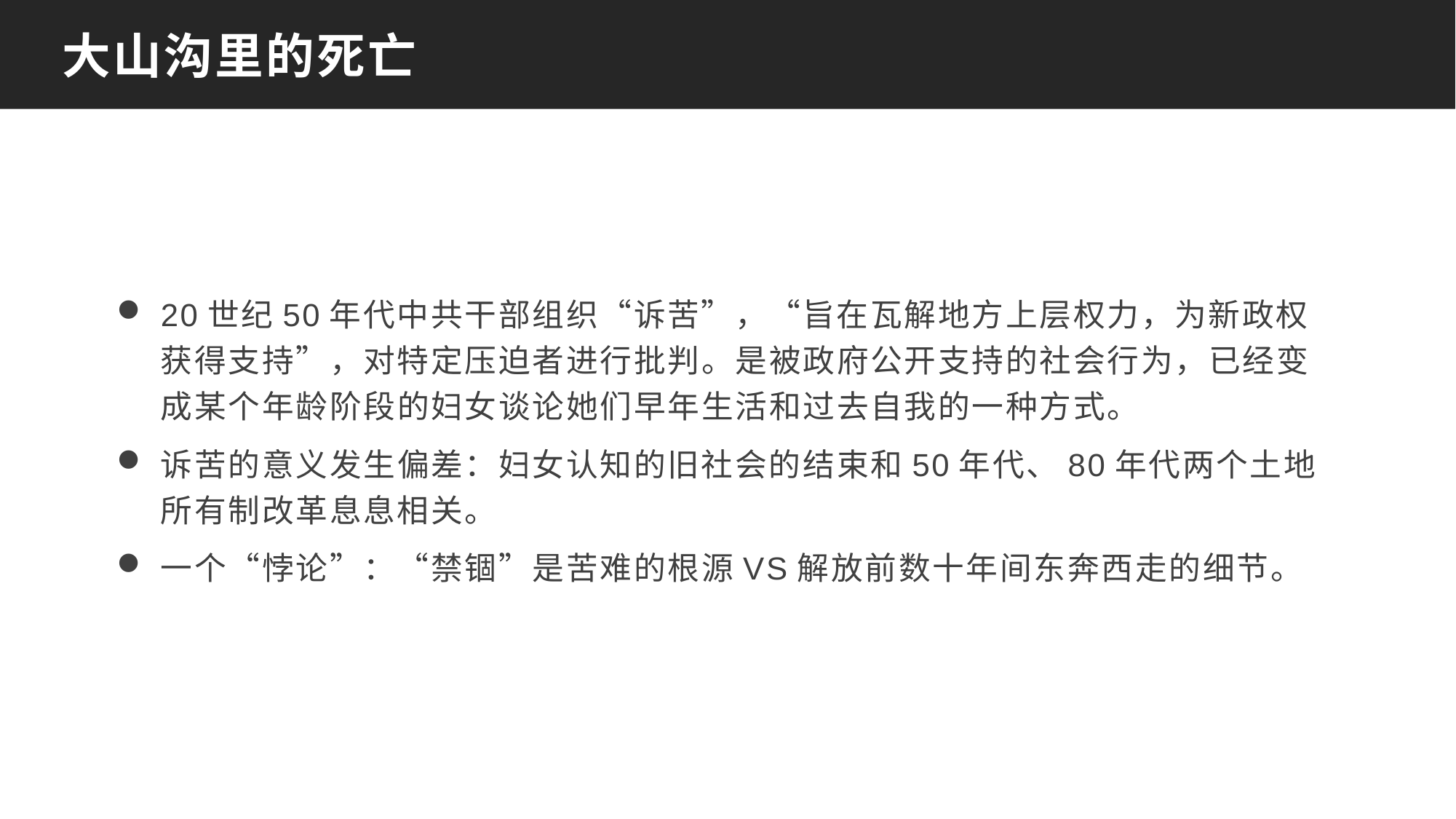

大山沟里的死亡
20世纪50年代中共干部组织“诉苦”，“旨在瓦解地方上层权力，为新政权获得支持”，对特定压迫者进行批判。是被政府公开支持的社会行为，已经变成某个年龄阶段的妇女谈论她们早年生活和过去自我的一种方式。
诉苦的意义发生偏差：妇女认知的旧社会的结束和50年代、80年代两个土地所有制改革息息相关。
一个“悖论”：“禁锢”是苦难的根源VS解放前数十年间东奔西走的细节。